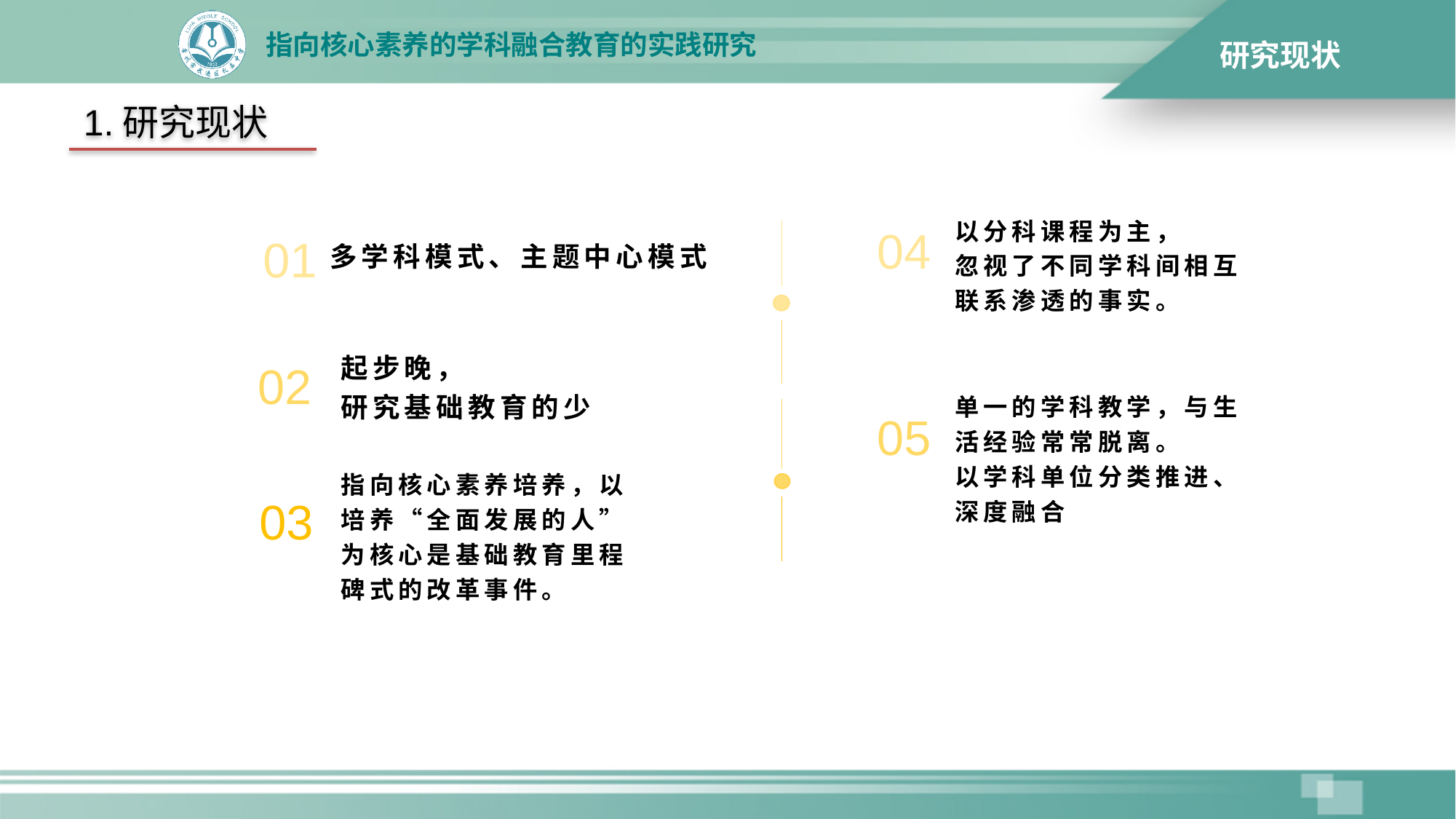

研究现状
1.研究现状
多学科模式、主题中心模式
04
01
以分科课程为主，
忽视了不同学科间相互联系渗透的事实。

02
起步晚，
研究基础教育的少
05
单一的学科教学，与生活经验常常脱离。
以学科单位分类推进、深度融合

03
指向核心素养培养，以培养“全面发展的人”为核心是基础教育里程碑式的改革事件。